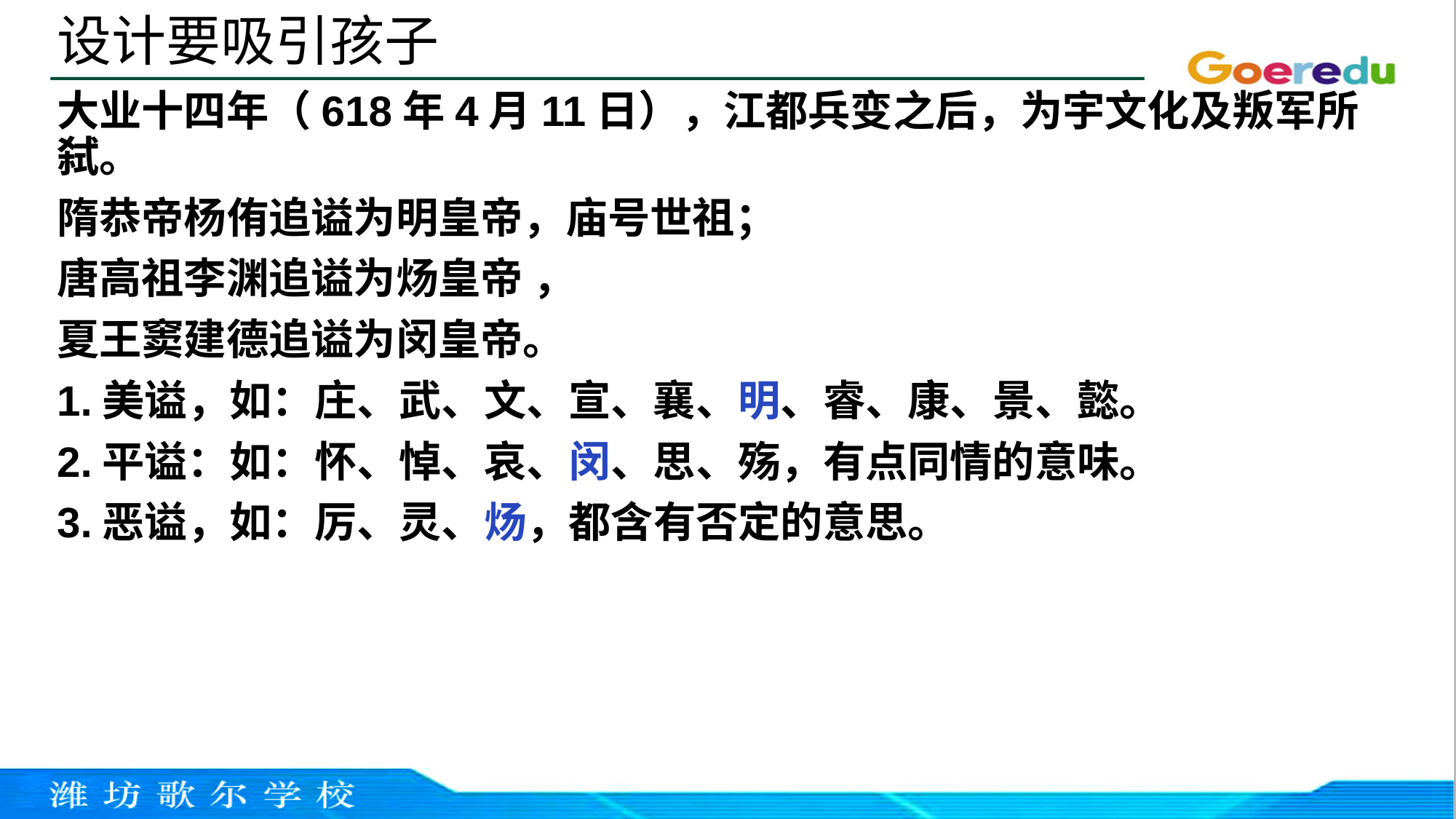

设计要吸引孩子
大业十四年（618年4月11日），江都兵变之后，为宇文化及叛军所弑。
隋恭帝杨侑追谥为明皇帝，庙号世祖；
唐高祖李渊追谥为炀皇帝 ，
夏王窦建德追谥为闵皇帝。
1.美谥，如：庄、武、文、宣、襄、明、睿、康、景、懿。
2.平谥：如：怀、悼、哀、闵、思、殇，有点同情的意味。
3.恶谥，如：厉、灵、炀，都含有否定的意思。